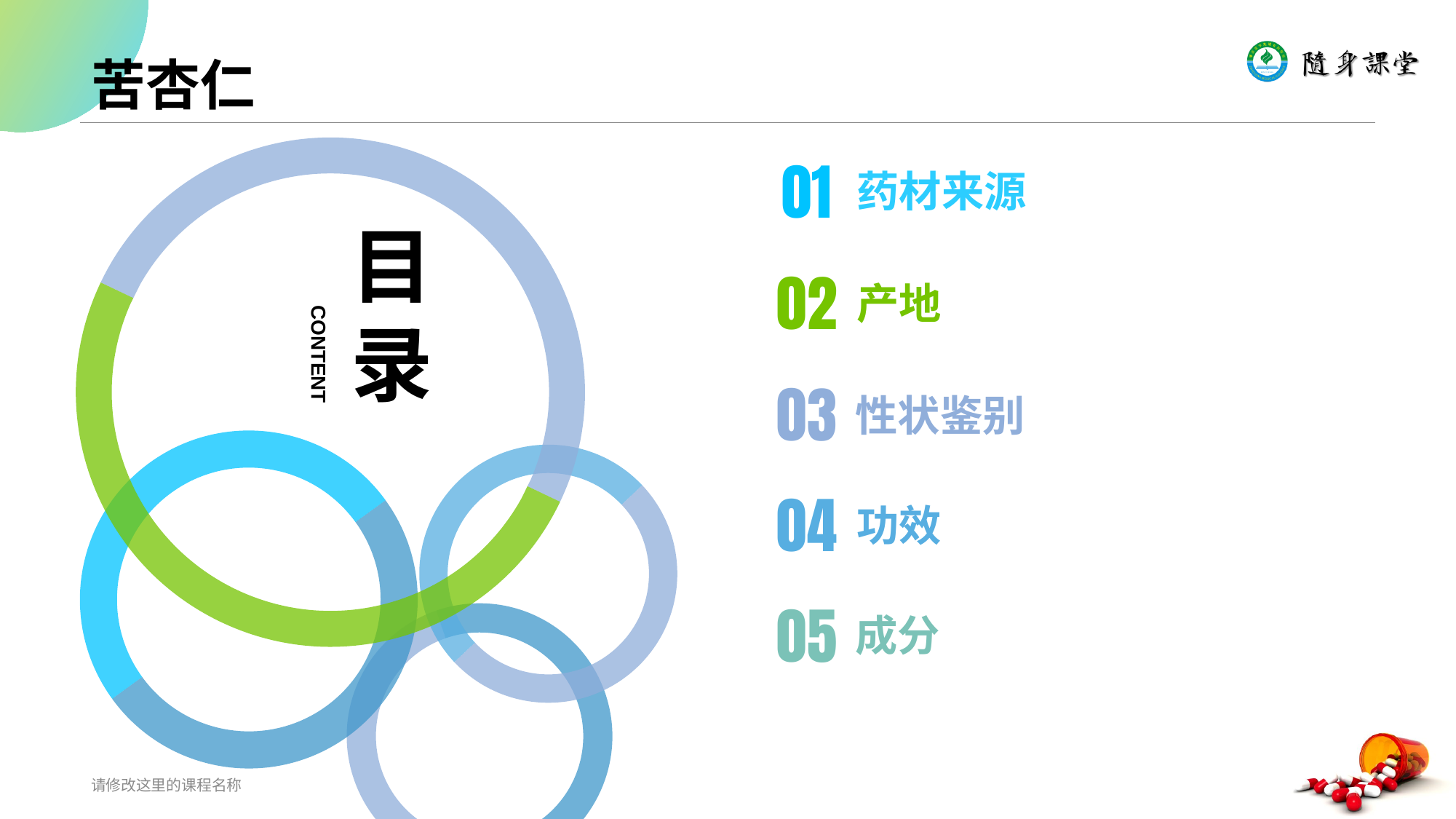

# 苦杏仁

目录
CONTENT

01
药材来源
02
产地
03
性状鉴别
04
功效
05
成分
请修改这里的课程名称
2